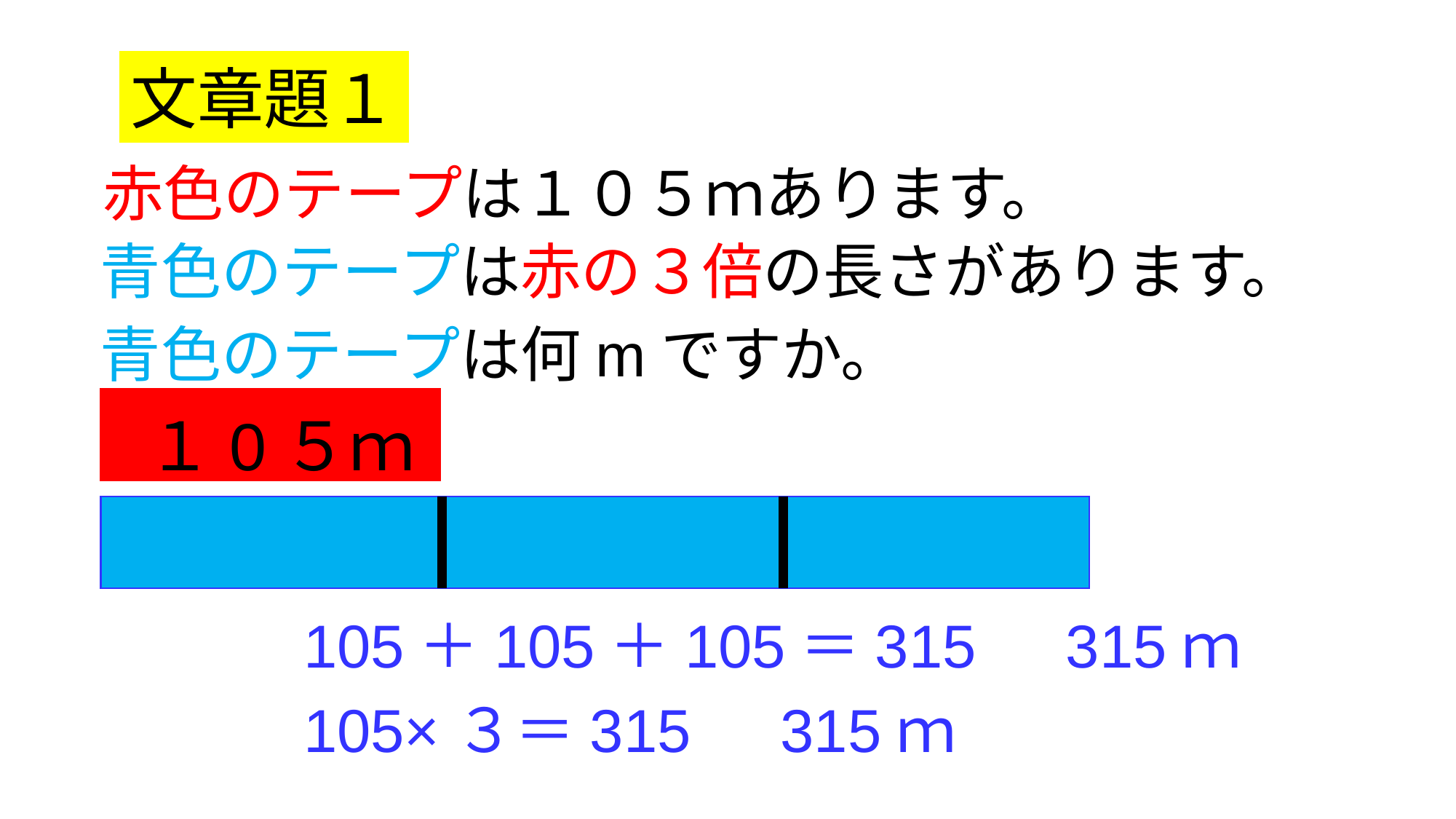

文章題１
赤色のテープは１０５ｍあります。
青色のテープは赤の３倍の長さがあります。
青色のテープは何mですか。

１0５ｍ

105＋105＋105＝315　315ｍ
105×３＝315　315ｍ